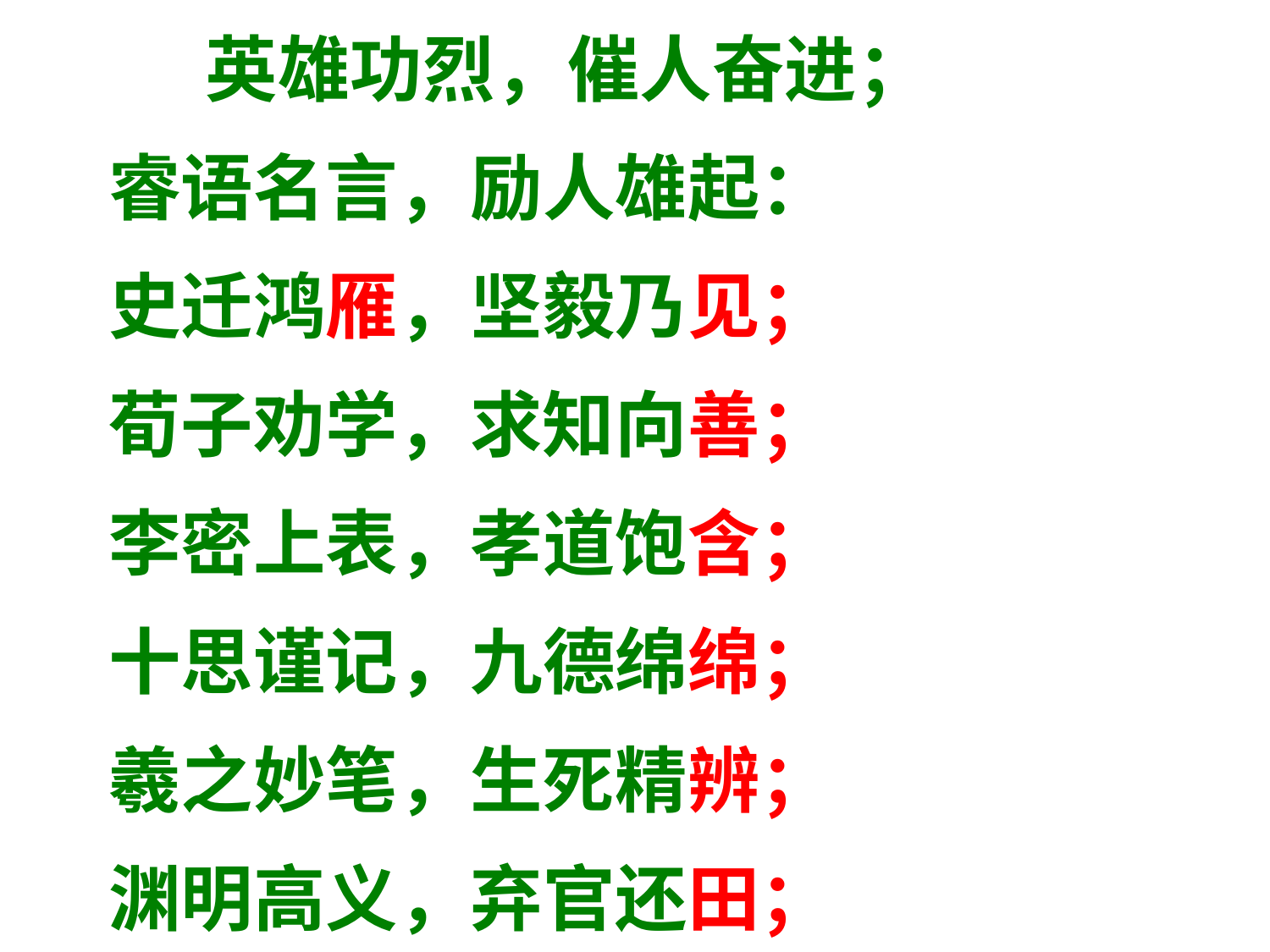

英雄功烈，催人奋进；
     睿语名言，励人雄起：
     史迁鸿雁，坚毅乃见；
     荀子劝学，求知向善；
     李密上表，孝道饱含；
     十思谨记，九德绵绵；
     羲之妙笔，生死精辨；
     渊明高义，弃官还田；